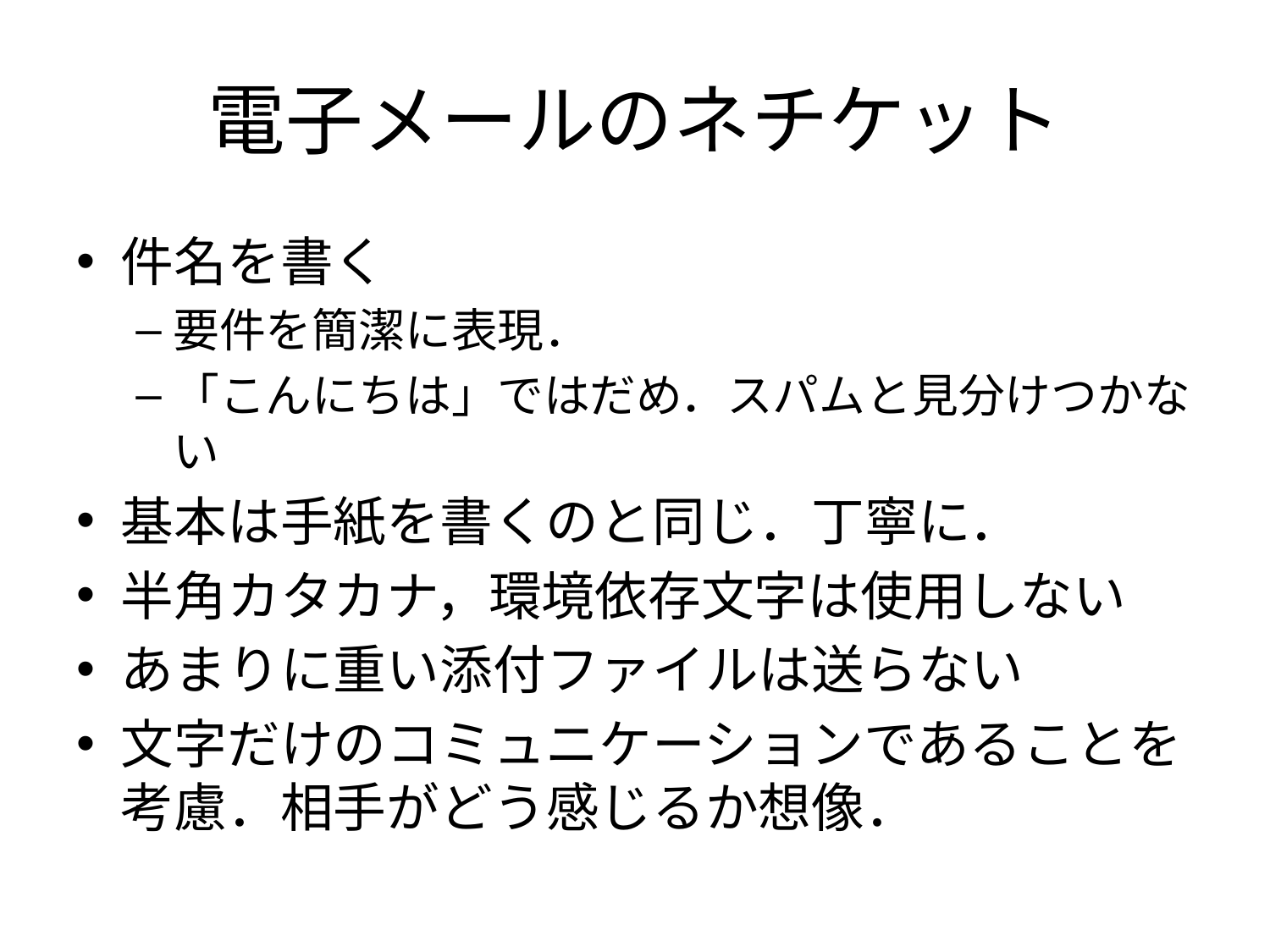

# 電子メールのネチケット
件名を書く
要件を簡潔に表現．
「こんにちは」ではだめ．スパムと見分けつかない
基本は手紙を書くのと同じ．丁寧に．
半角カタカナ，環境依存文字は使用しない
あまりに重い添付ファイルは送らない
文字だけのコミュニケーションであることを考慮．相手がどう感じるか想像．